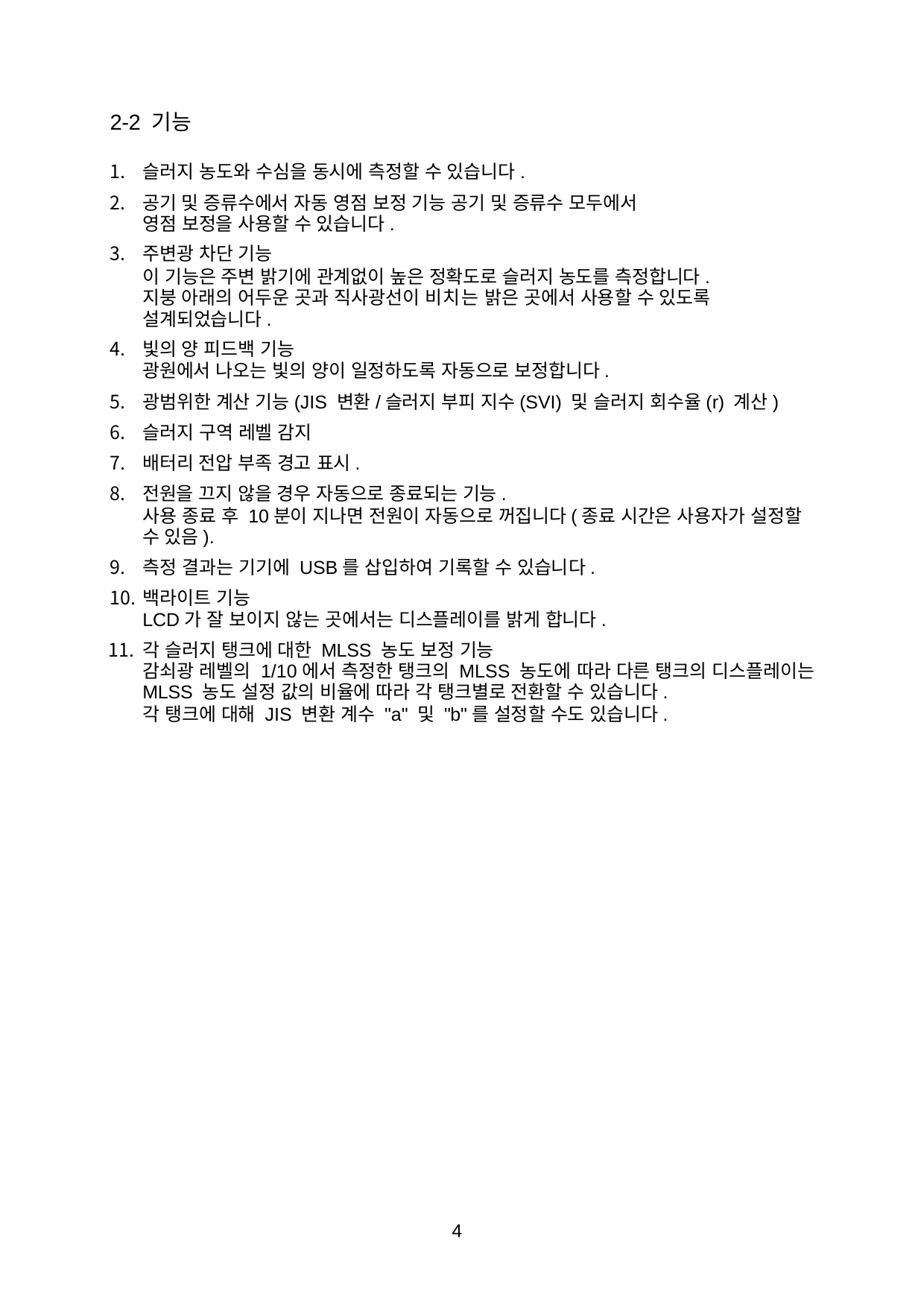

2-2 기능

슬러지 농도와 수심을 동시에 측정할 수 있습니다.
공기 및 증류수에서 자동 영점 보정 기능 공기 및 증류수 모두에서 영점 보정을 사용할 수 있습니다.
주변광 차단 기능
이 기능은 주변 밝기에 관계없이 높은 정확도로 슬러지 농도를 측정합니다.
지붕 아래의 어두운 곳과 직사광선이 비치는 밝은 곳에서 사용할 수 있도록 설계되었습니다.
빛의 양 피드백 기능
광원에서 나오는 빛의 양이 일정하도록 자동으로 보정합니다.
광범위한 계산 기능(JIS 변환/슬러지 부피 지수(SVI) 및 슬러지 회수율(r) 계산)
슬러지 구역 레벨 감지
배터리 전압 부족 경고 표시.
전원을 끄지 않을 경우 자동으로 종료되는 기능.
사용 종료 후 10분이 지나면 전원이 자동으로 꺼집니다(종료 시간은 사용자가 설정할 수 있음).
측정 결과는 기기에 USB를 삽입하여 기록할 수 있습니다.
백라이트 기능
LCD가 잘 보이지 않는 곳에서는 디스플레이를 밝게 합니다.
각 슬러지 탱크에 대한 MLSS 농도 보정 기능
감쇠광 레벨의 1/10에서 측정한 탱크의 MLSS 농도에 따라 다른 탱크의 디스플레이는 MLSS 농도 설정 값의 비율에 따라 각 탱크별로 전환할 수 있습니다.
각 탱크에 대해 JIS 변환 계수 "a" 및 "b"를 설정할 수도 있습니다.
4